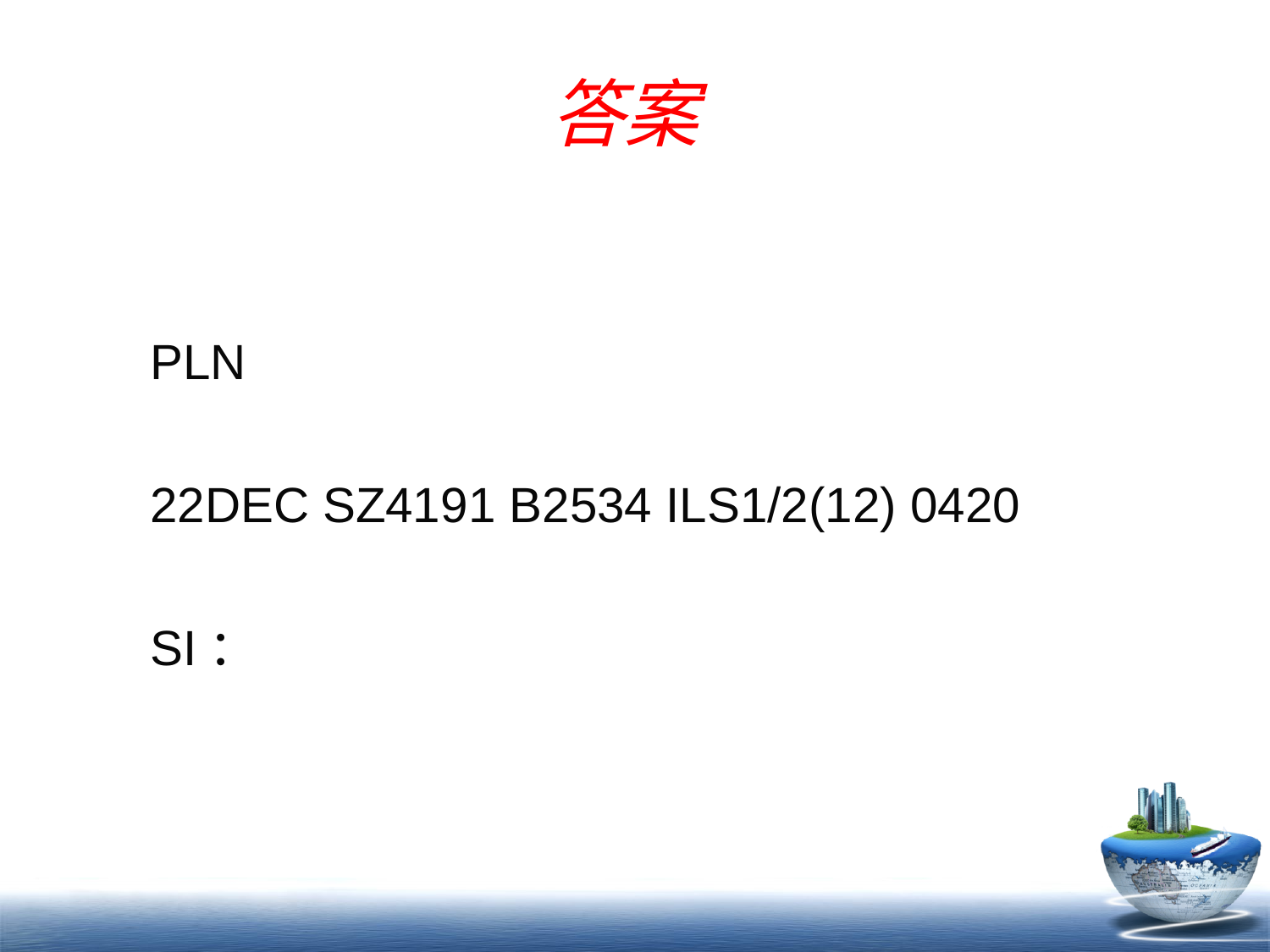

# 答案

PLN
22DEC SZ4191 B2534 ILS1/2(12) 0420
SI：